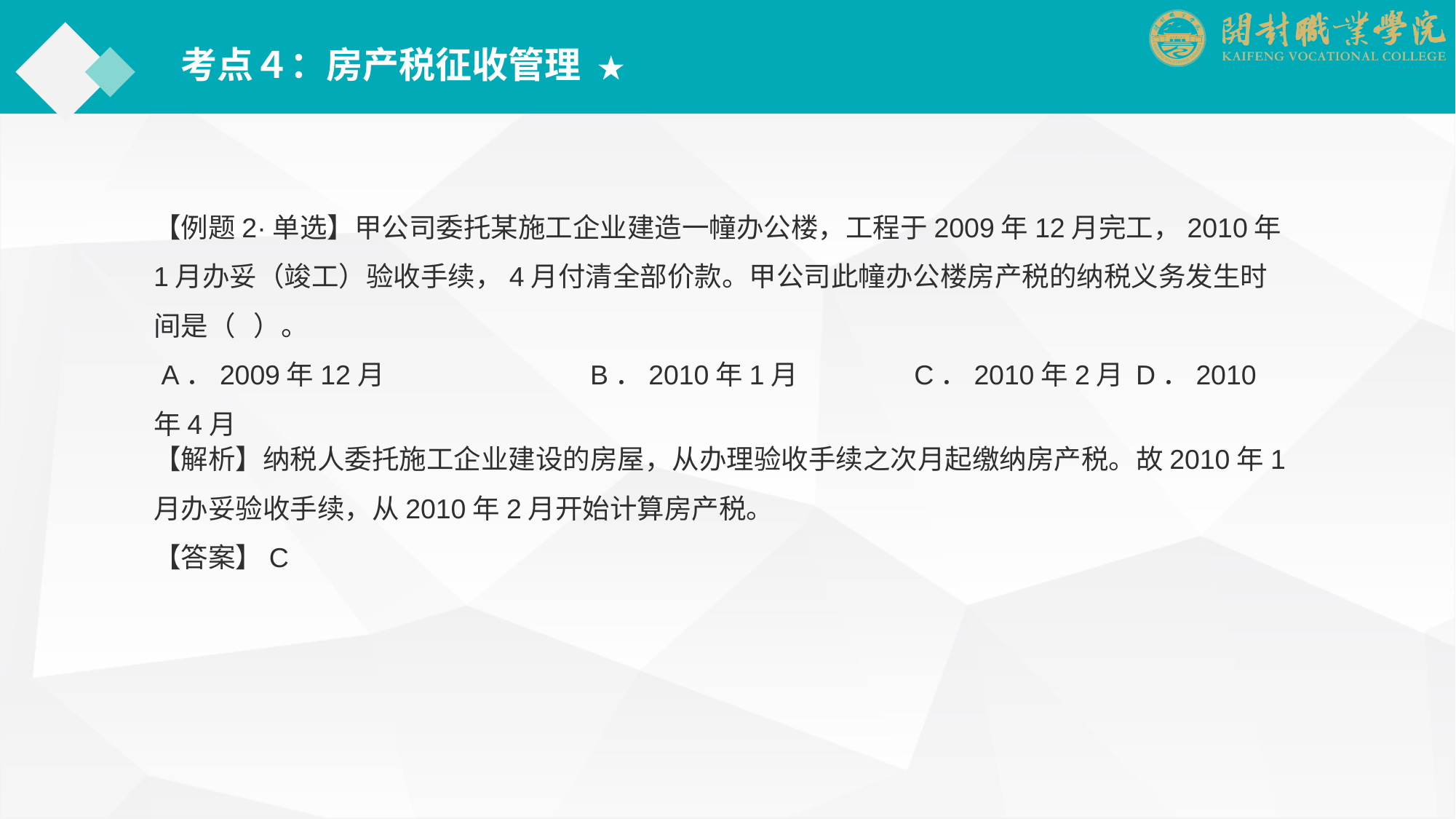

考点４：房产税征收管理  ★
【例题2·单选】甲公司委托某施工企业建造一幢办公楼，工程于2009年12月完工，2010年1月办妥（竣工）验收手续，4月付清全部价款。甲公司此幢办公楼房产税的纳税义务发生时间是（   ）。
 A．2009年12月		B．2010年1月　　　　C．2010年2月	D．2010年4月
【解析】纳税人委托施工企业建设的房屋，从办理验收手续之次月起缴纳房产税。故2010年1月办妥验收手续，从2010年2月开始计算房产税。
【答案】C